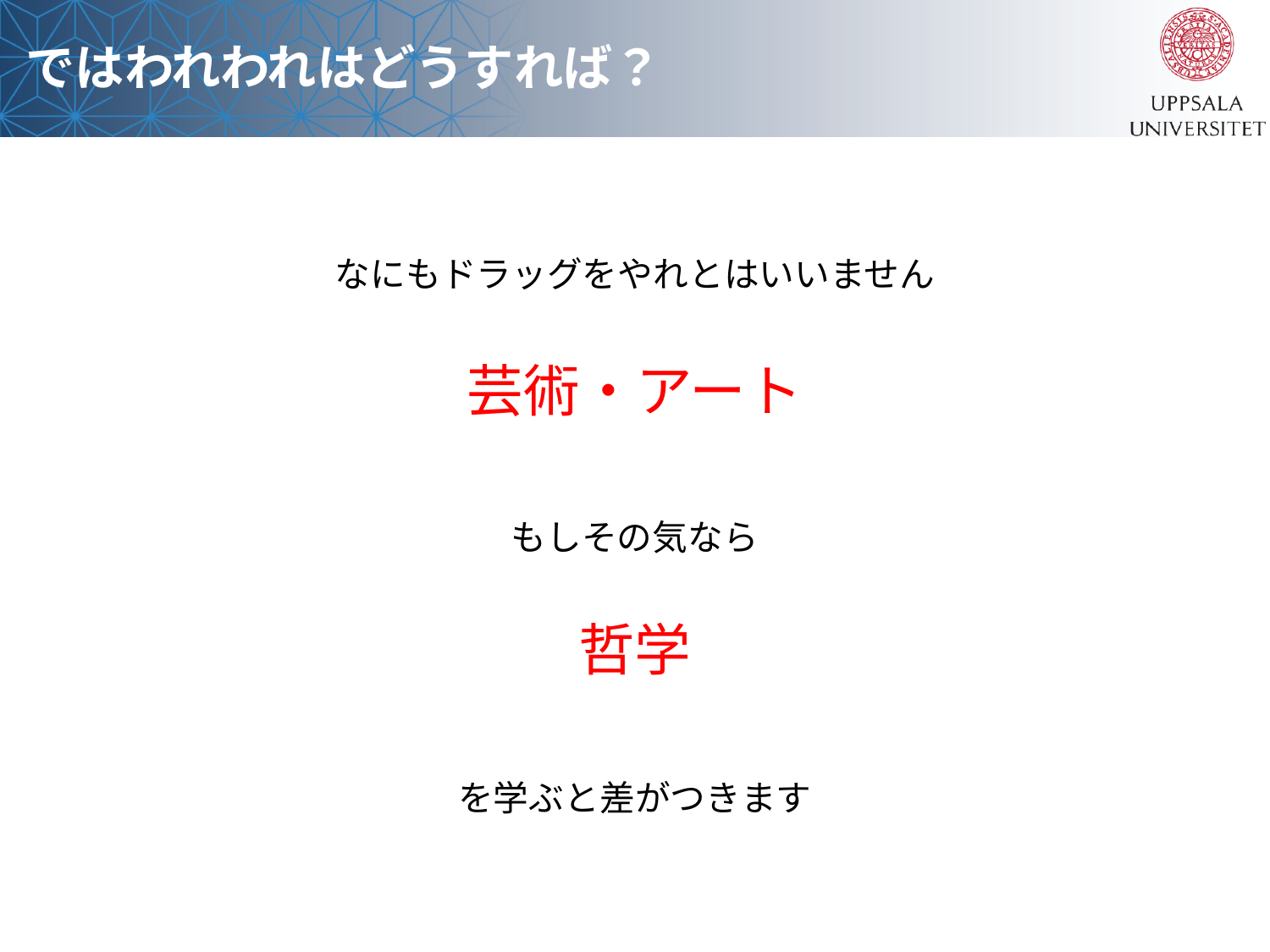

ではわれわれはどうすれば？
なにもドラッグをやれとはいいません
芸術・アート
もしその気なら
哲学
を学ぶと差がつきます